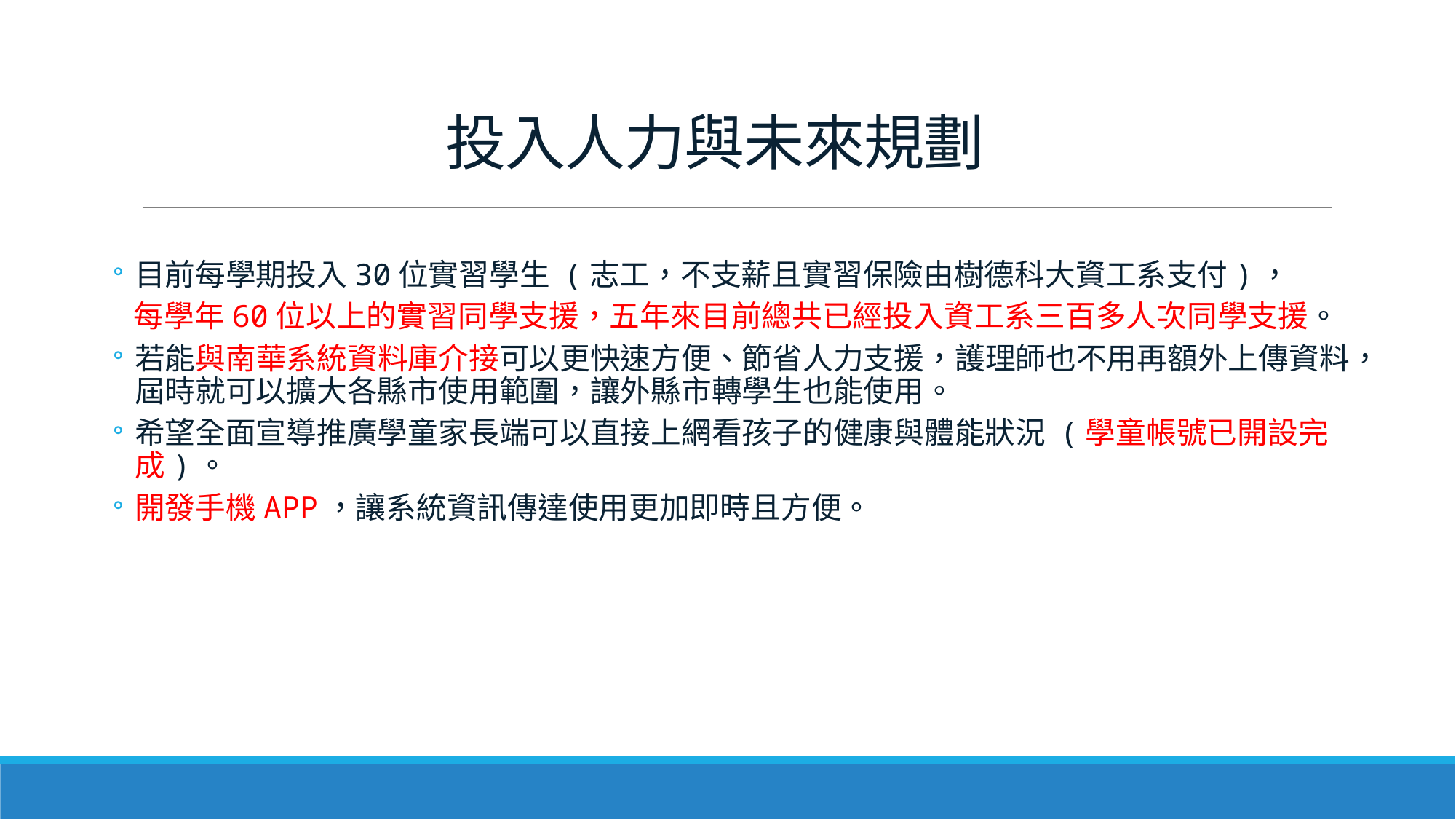

# 投入人力與未來規劃
目前每學期投入30位實習學生 (志工，不支薪且實習保險由樹德科大資工系支付)，
  每學年60位以上的實習同學支援，五年來目前總共已經投入資工系三百多人次同學支援。
若能與南華系統資料庫介接可以更快速方便、節省人力支援，護理師也不用再額外上傳資料，屆時就可以擴大各縣市使用範圍，讓外縣市轉學生也能使用。
希望全面宣導推廣學童家長端可以直接上網看孩子的健康與體能狀況 (學童帳號已開設完成)。
開發手機APP，讓系統資訊傳達使用更加即時且方便。